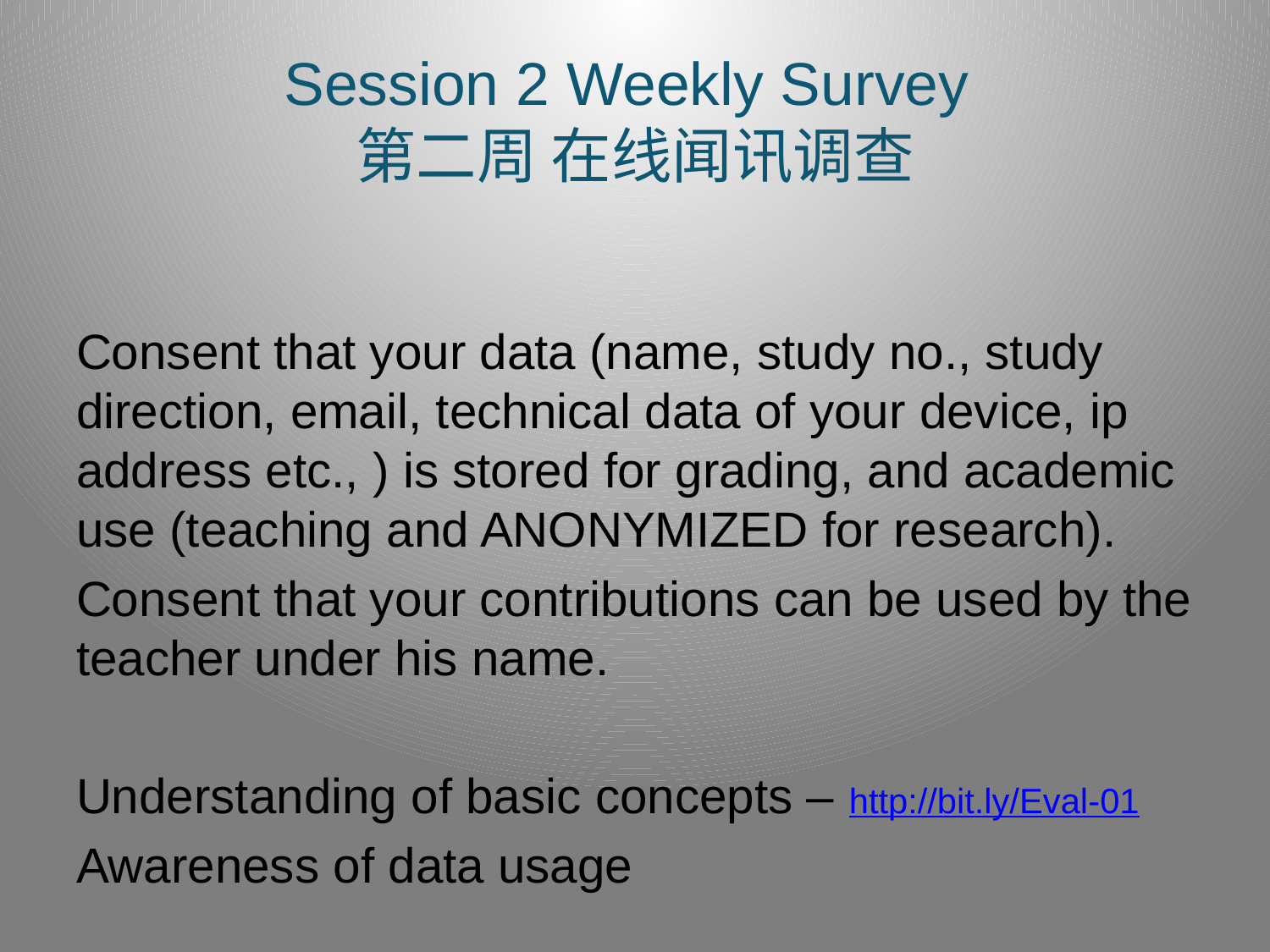

# Session 2 Weekly Survey 第二周 在线闻讯调查
Consent that your data (name, study no., study direction, email, technical data of your device, ip address etc., ) is stored for grading, and academic use (teaching and ANONYMIZED for research).
Consent that your contributions can be used by the teacher under his name.

Understanding of basic concepts – http://bit.ly/Eval-01
Awareness of data usage